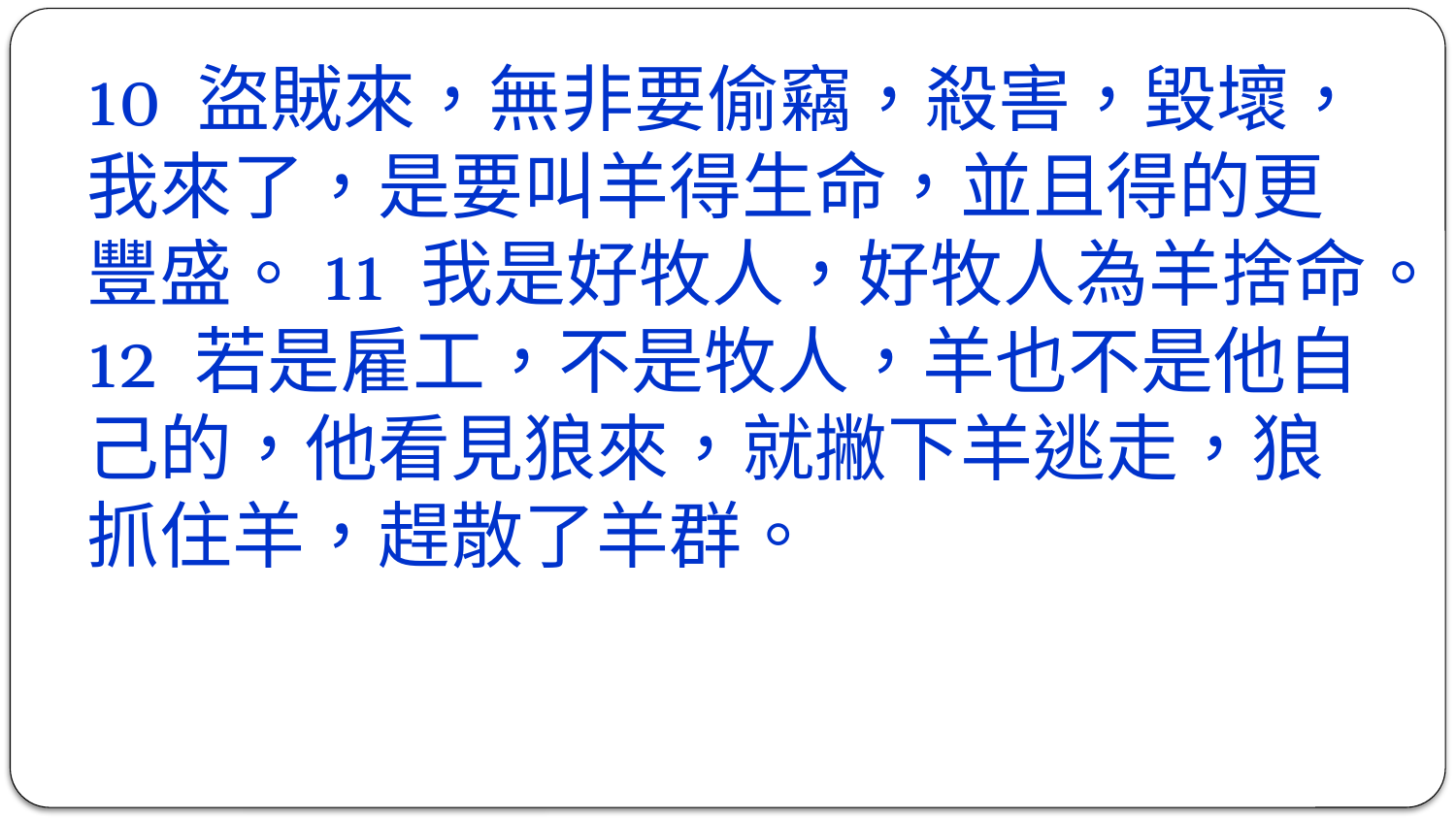

10 盜賊來，無非要偷竊，殺害，毀壞，我來了，是要叫羊得生命，並且得的更豐盛。11 我是好牧人，好牧人為羊捨命。12 若是雇工，不是牧人，羊也不是他自己的，他看見狼來，就撇下羊逃走，狼抓住羊，趕散了羊群。